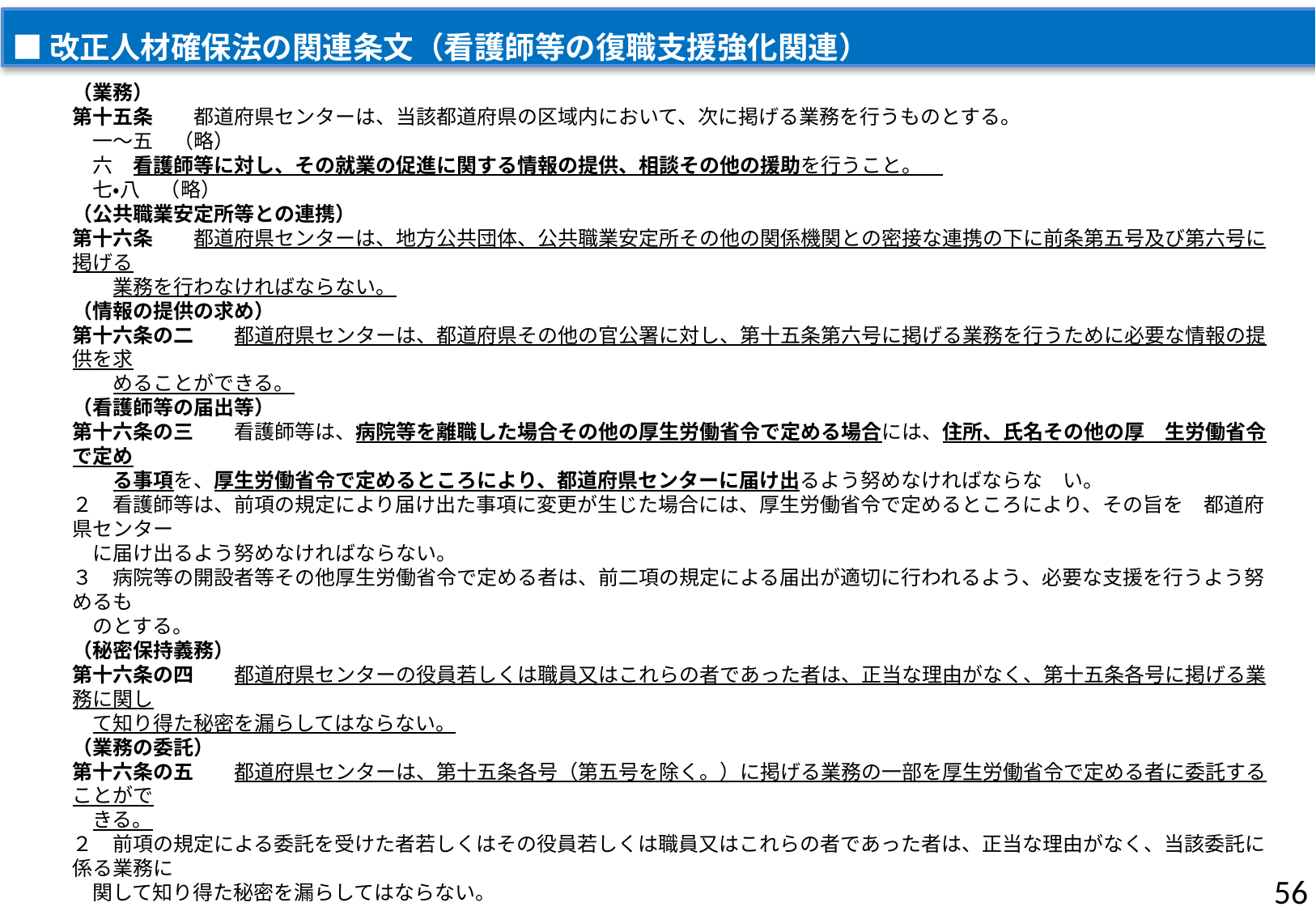

■改正人材確保法の関連条文（看護師等の復職支援強化関連）
（業務）
第十五条　　都道府県センターは、当該都道府県の区域内において、次に掲げる業務を行うものとする。
　一～五　（略）
　六　看護師等に対し、その就業の促進に関する情報の提供、相談その他の援助を行うこと。
　七・八　（略）
（公共職業安定所等との連携）
第十六条　　都道府県センターは、地方公共団体、公共職業安定所その他の関係機関との密接な連携の下に前条第五号及び第六号に掲げる
　　業務を行わなければならない。
（情報の提供の求め）
第十六条の二　　都道府県センターは、都道府県その他の官公署に対し、第十五条第六号に掲げる業務を行うために必要な情報の提供を求
　　めることができる。
（看護師等の届出等）
第十六条の三　　看護師等は、病院等を離職した場合その他の厚生労働省令で定める場合には、住所、氏名その他の厚　生労働省令で定め
　　る事項を、厚生労働省令で定めるところにより、都道府県センターに届け出るよう努めなければならな　い。
２　看護師等は、前項の規定により届け出た事項に変更が生じた場合には、厚生労働省令で定めるところにより、その旨を　都道府県センター
　に届け出るよう努めなければならない。
３　病院等の開設者等その他厚生労働省令で定める者は、前二項の規定による届出が適切に行われるよう、必要な支援を行うよう努めるも
　のとする。
（秘密保持義務）
第十六条の四　　都道府県センターの役員若しくは職員又はこれらの者であった者は、正当な理由がなく、第十五条各号に掲げる業務に関し
　て知り得た秘密を漏らしてはならない。
（業務の委託）
第十六条の五　　都道府県センターは、第十五条各号（第五号を除く。）に掲げる業務の一部を厚生労働省令で定める者に委託することがで
　きる。
２　前項の規定による委託を受けた者若しくはその役員若しくは職員又はこれらの者であった者は、正当な理由がなく、当該委託に係る業務に
　関して知り得た秘密を漏らしてはならない。

附則
第四十一条　附則第一条第五号に掲げる規定の施行の際現に業務に従事していない看護師等の人材確保の促進に関する法律第二条第一
　項に規定する看護師等は、同号に掲げる規定の施行後速やかに、第二十一条の規定による改正後の看護師等の人材確保の促進に関する
　法律第十六条の三第一項の規定の例により届け出るよう努めなければならない。
56